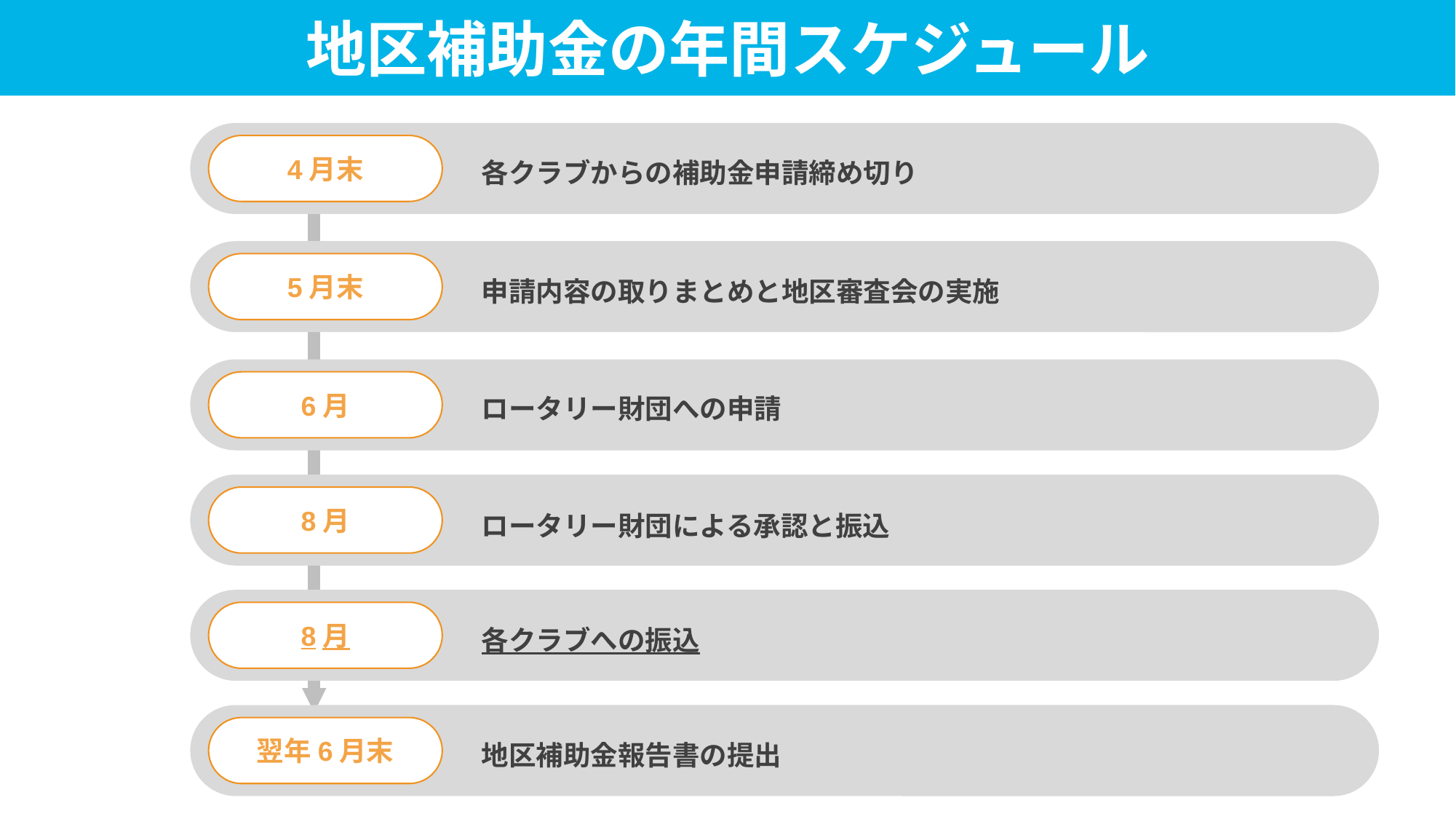

地区補助金の年間スケジュール

4月末
各クラブからの補助金申請締め切り

5月末
申請内容の取りまとめと地区審査会の実施

6月
ロータリー財団への申請

8月
ロータリー財団による承認と振込

8月
各クラブへの振込

翌年6月末
地区補助金報告書の提出
タイトルページのオプション